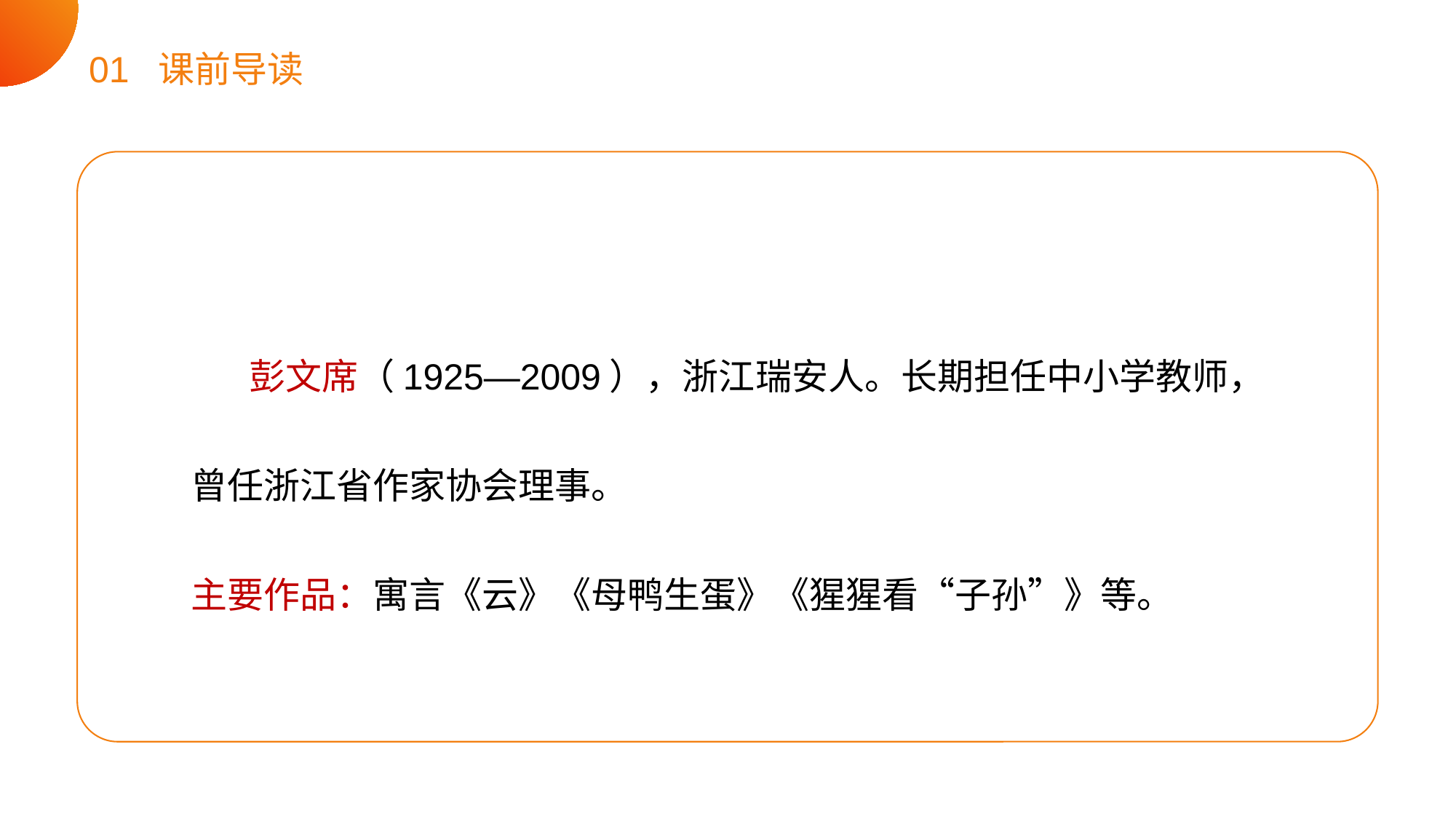

01  课前导读
      彭文席（1925—2009），浙江瑞安人。长期担任中小学教师，曾任浙江省作家协会理事。
主要作品：寓言《云》《母鸭生蛋》《猩猩看“子孙”》等。